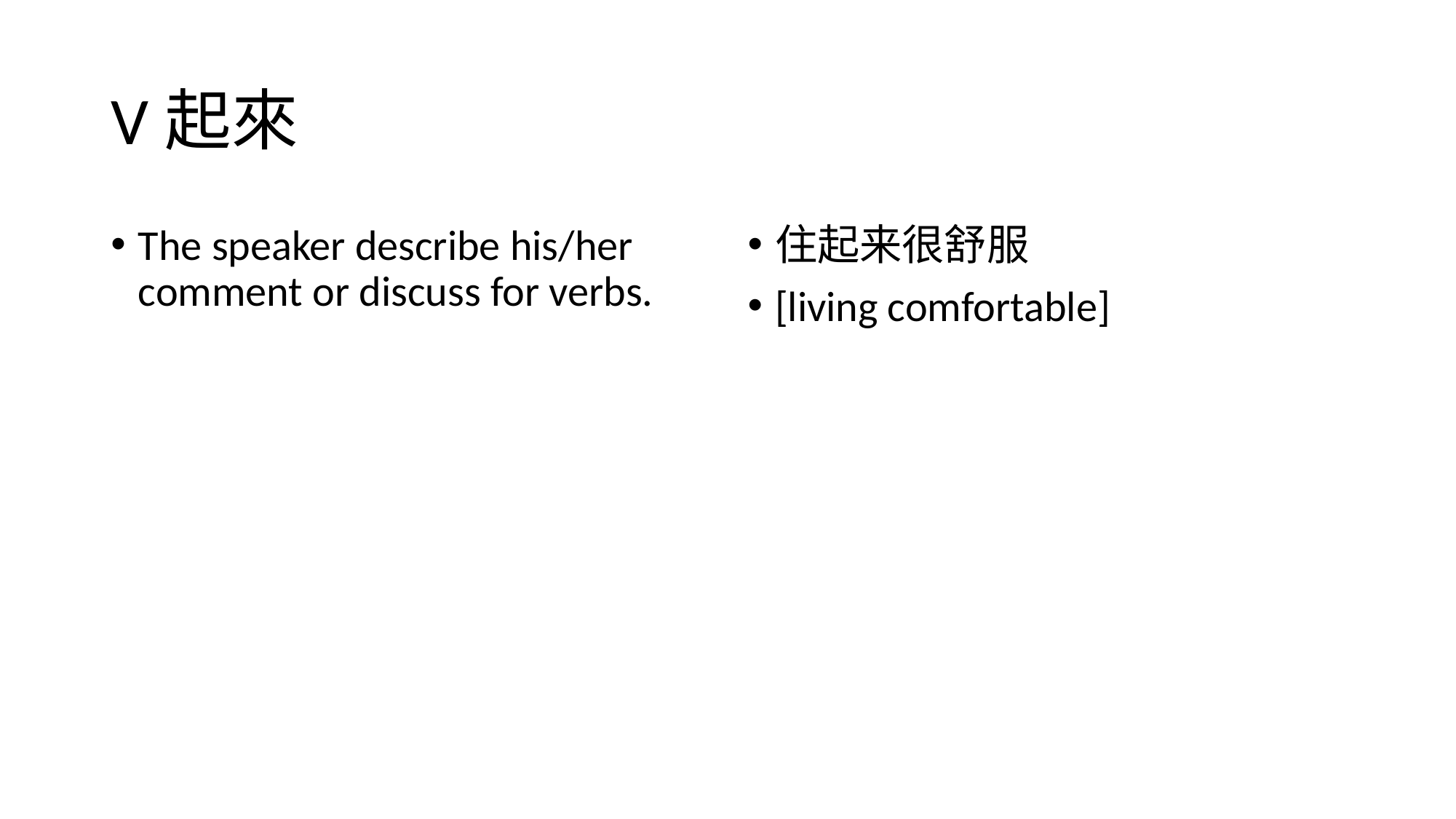

# V起來
The speaker describe his/her comment or discuss for verbs.

住起来很舒服
[living comfortable]